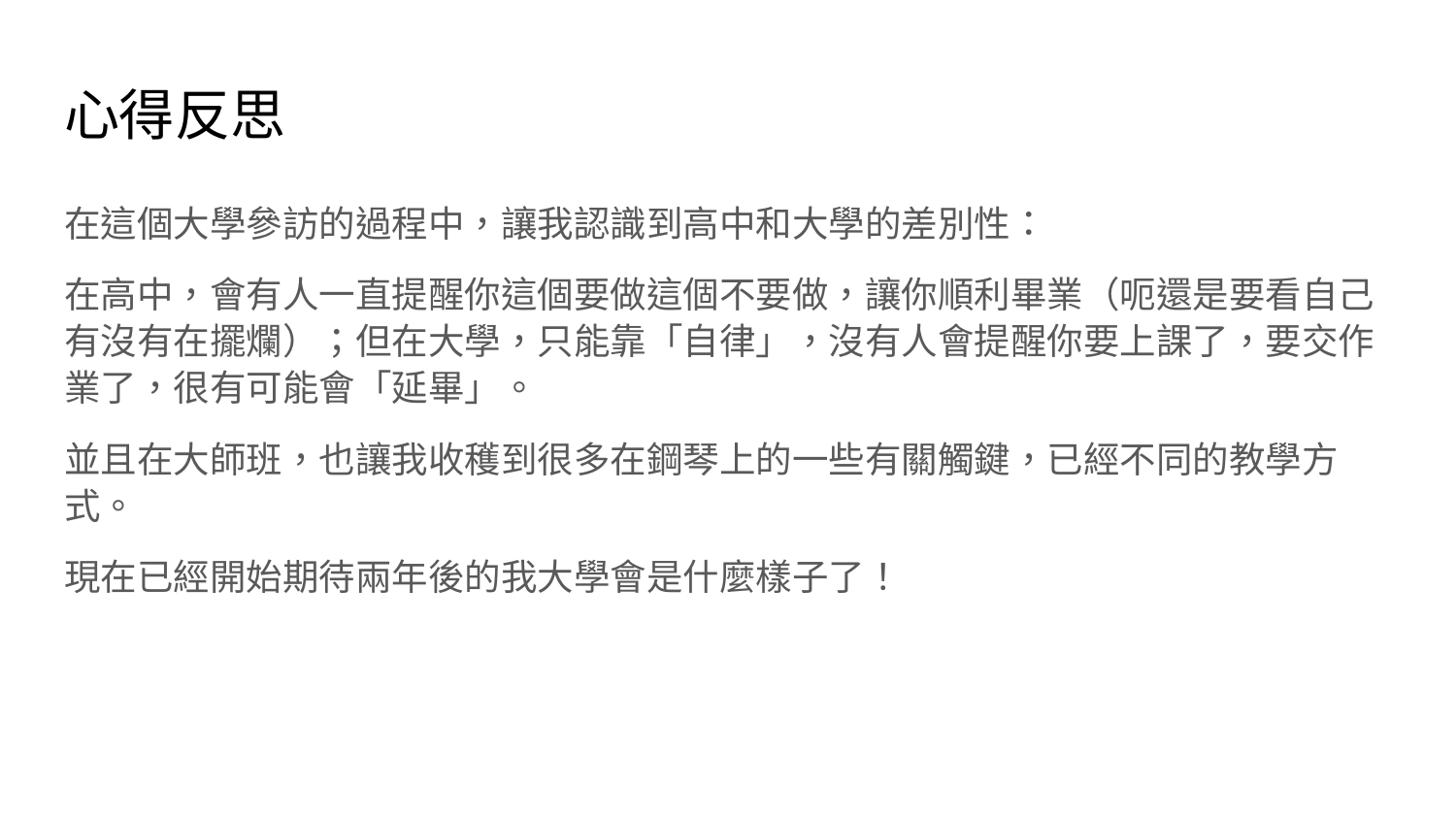

# 心得反思
在這個大學參訪的過程中，讓我認識到高中和大學的差別性：
在高中，會有人一直提醒你這個要做這個不要做，讓你順利畢業（呃還是要看自己有沒有在擺爛）；但在大學，只能靠「自律」，沒有人會提醒你要上課了，要交作業了，很有可能會「延畢」。
並且在大師班，也讓我收穫到很多在鋼琴上的一些有關觸鍵，已經不同的教學方式。
現在已經開始期待兩年後的我大學會是什麼樣子了！